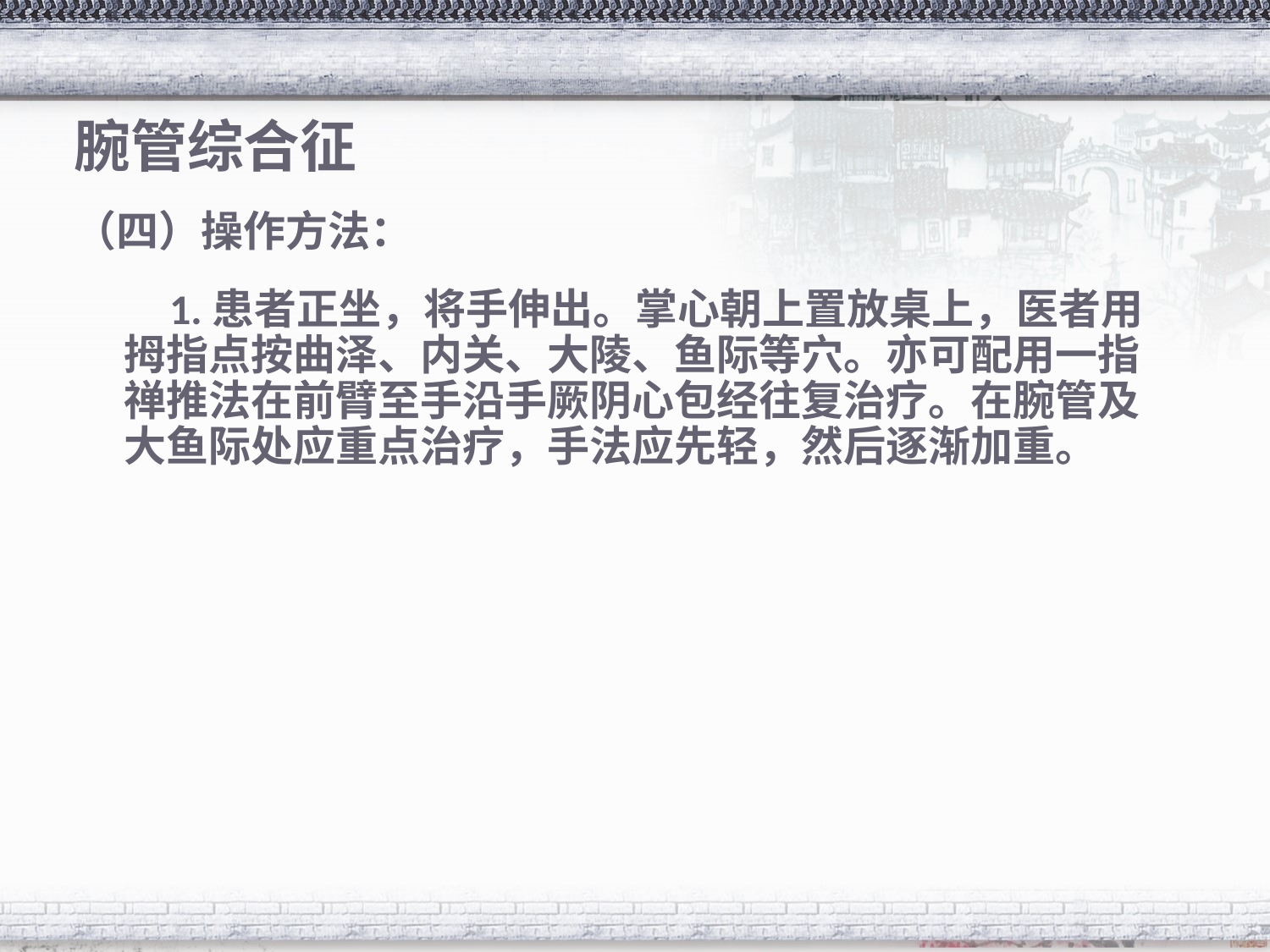

# 腕管综合征
（四）操作方法：
          1.患者正坐，将手伸出。掌心朝上置放桌上，医者用拇指点按曲泽、内关、大陵、鱼际等穴。亦可配用一指禅推法在前臂至手沿手厥阴心包经往复治疗。在腕管及大鱼际处应重点治疗，手法应先轻，然后逐渐加重。